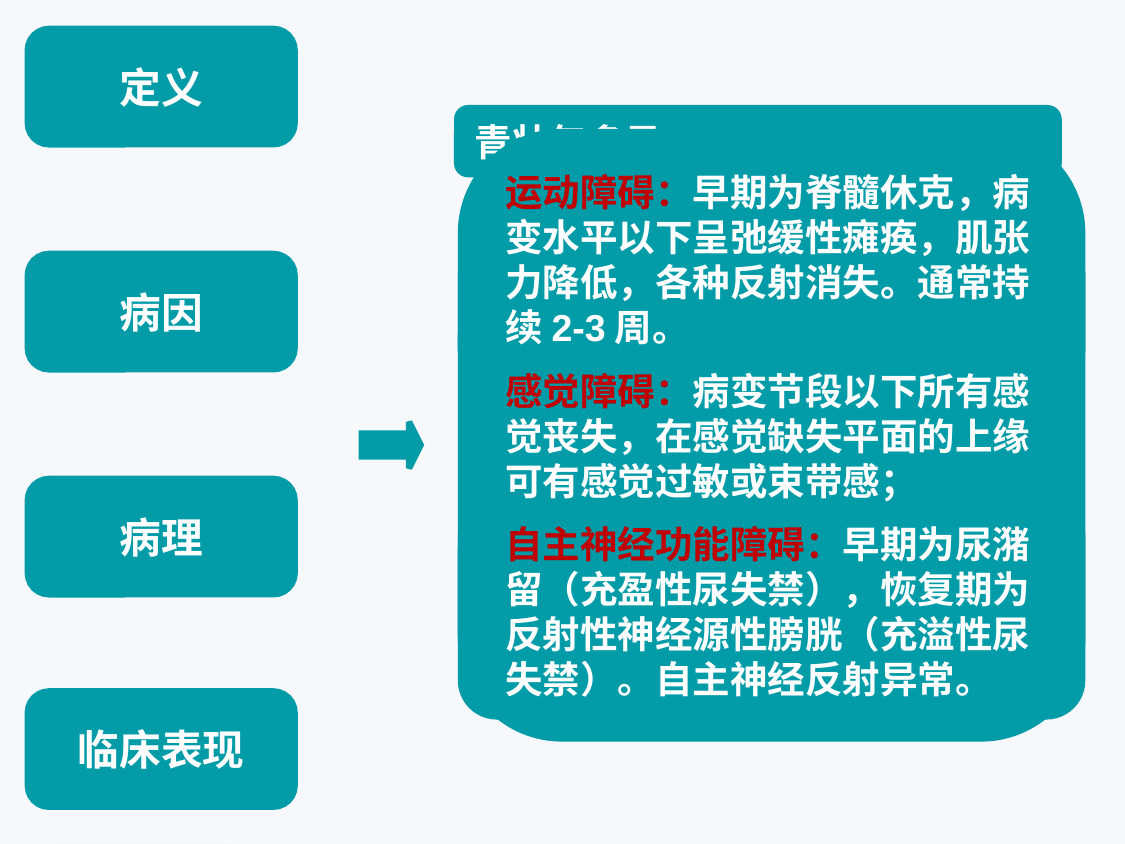

定义
青壮年多见
运动障碍：早期为脊髓休克，病变水平以下呈弛缓性瘫痪，肌张力降低，各种反射消失。通常持续2-3周。
感觉障碍：病变节段以下所有感觉丧失，在感觉缺失平面的上缘可有感觉过敏或束带感；
自主神经功能障碍：早期为尿潴留（充盈性尿失禁），恢复期为反射性神经源性膀胱（充溢性尿失禁）。自主神经反射异常。
病前数天或1-2周可有发热、全身不适或上呼吸道感染等病史
病因

病理
起病急，常先有背痛或胸腰部束带感，随后出现麻木、无力等症状，多于数小时至数天内症状发展至高峰，出现脊髓横贯性损害症状。
临床表现